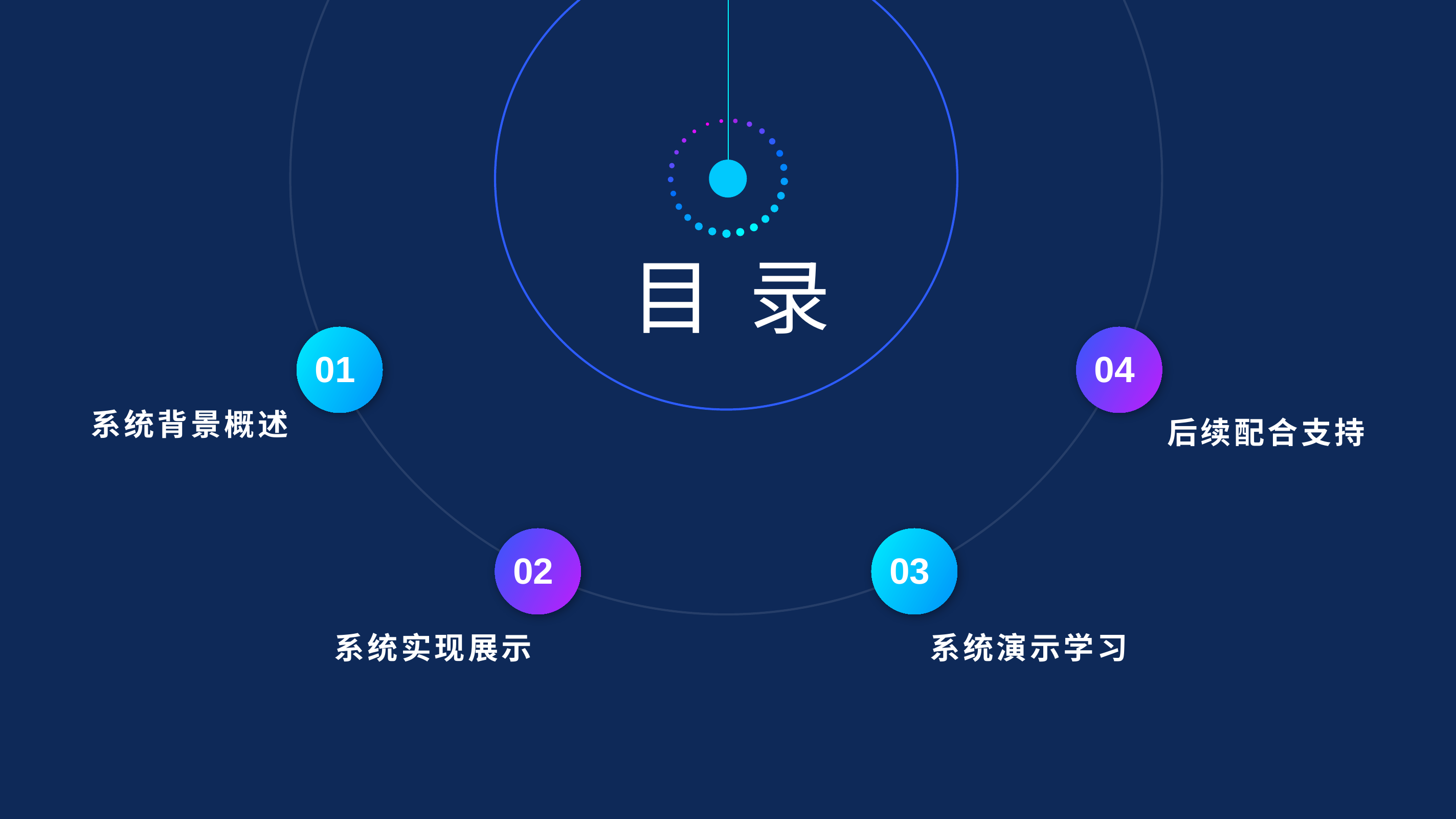

目  录

01

04
系统背景概述
后续配合支持

02

03
系统演示学习
系统实现展示